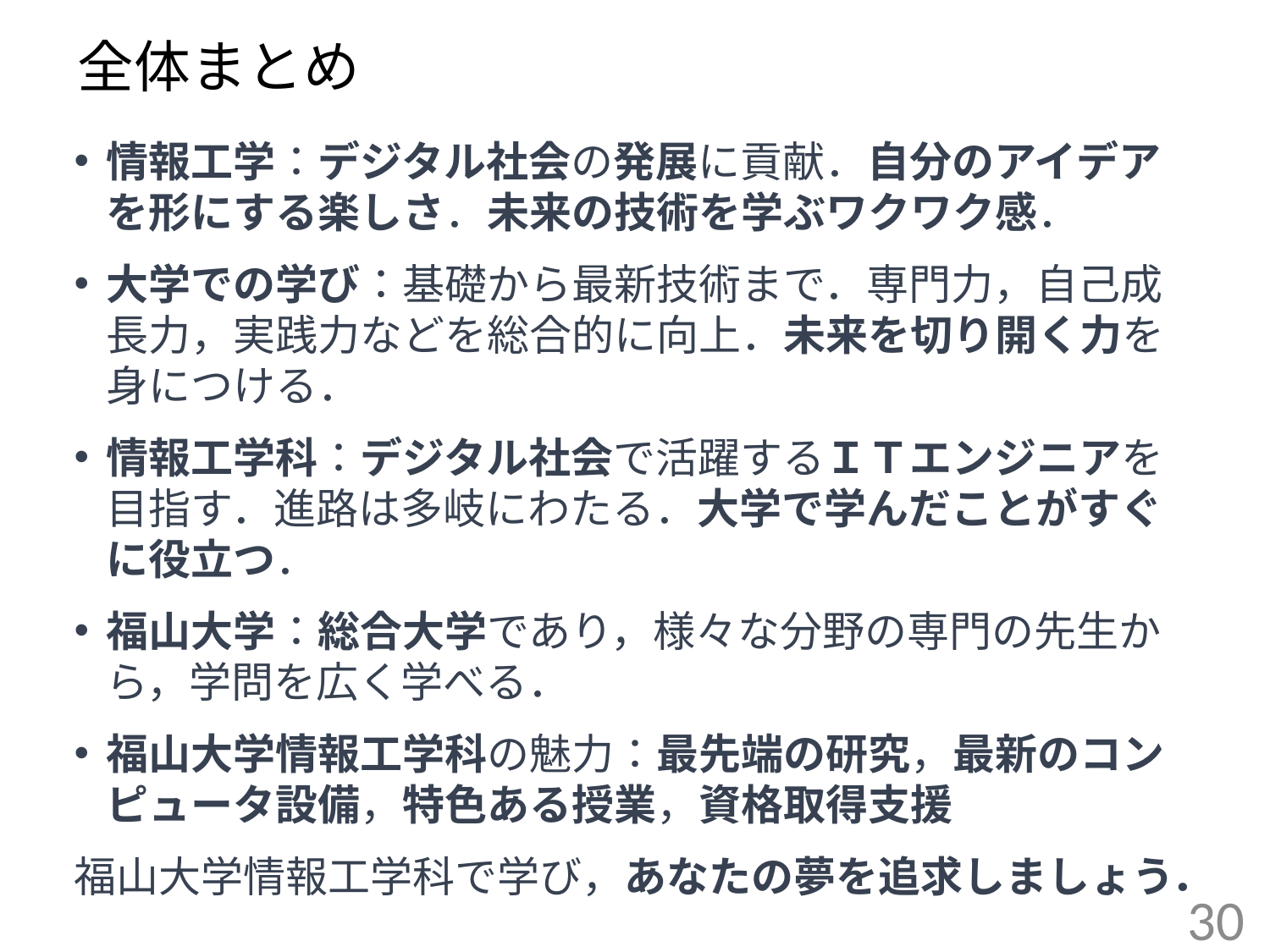

# 全体まとめ
情報工学：デジタル社会の発展に貢献．自分のアイデアを形にする楽しさ．未来の技術を学ぶワクワク感．
大学での学び：基礎から最新技術まで．専門力，自己成長力，実践力などを総合的に向上．未来を切り開く力を身につける．
情報工学科：デジタル社会で活躍するＩＴエンジニアを目指す．進路は多岐にわたる．大学で学んだことがすぐに役立つ．
福山大学：総合大学であり，様々な分野の専門の先生から，学問を広く学べる．
福山大学情報工学科の魅力：最先端の研究，最新のコンピュータ設備，特色ある授業，資格取得支援
福山大学情報工学科で学び，あなたの夢を追求しましょう．

30